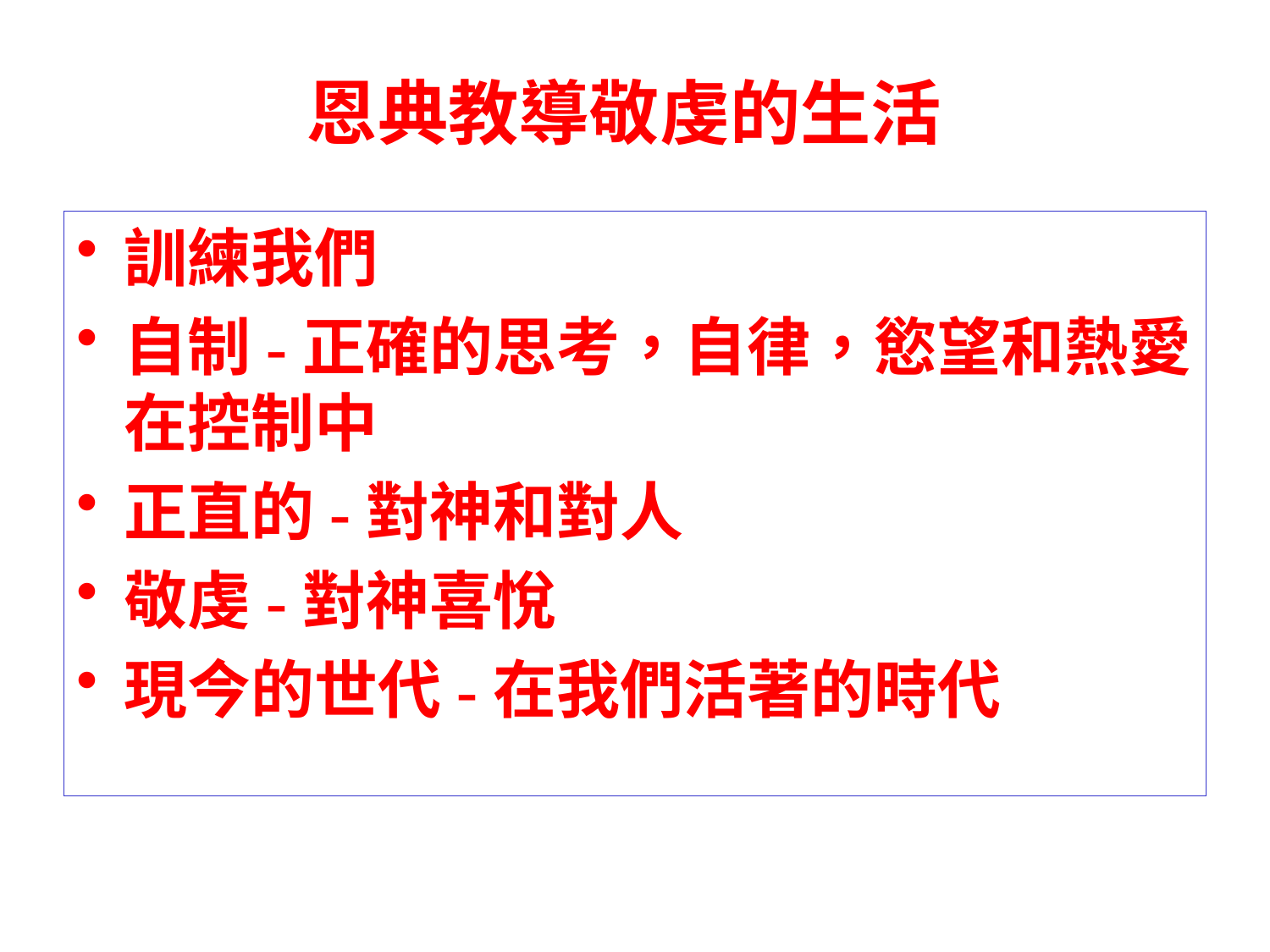

# 恩典教導敬虔的生活
訓練我們
自制-正確的思考，自律，慾望和熱愛在控制中
正直的-對神和對人
敬虔-對神喜悅
現今的世代-在我們活著的時代